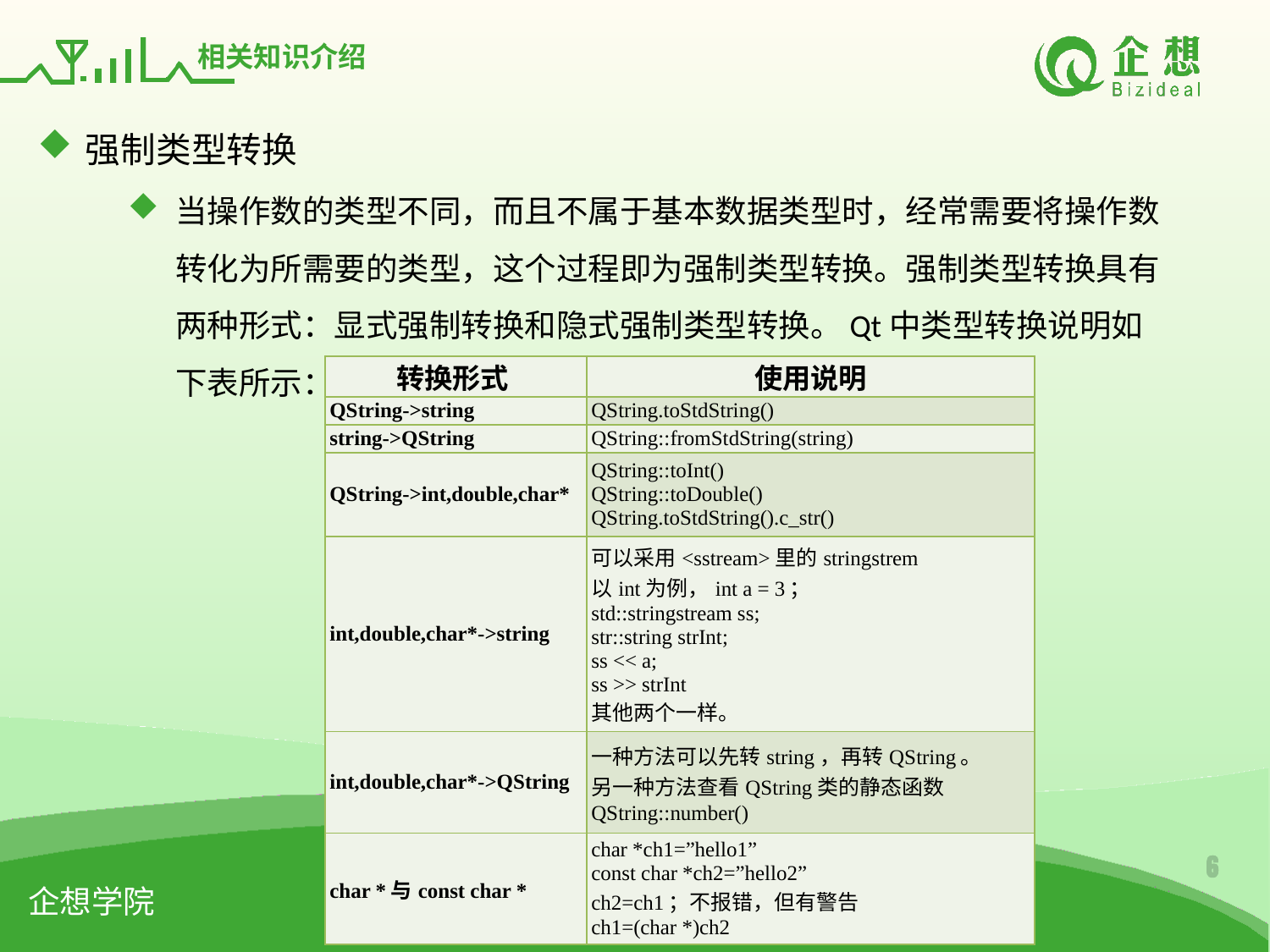

# 相关知识介绍
强制类型转换
当操作数的类型不同，而且不属于基本数据类型时，经常需要将操作数转化为所需要的类型，这个过程即为强制类型转换。强制类型转换具有两种形式：显式强制转换和隐式强制类型转换。Qt中类型转换说明如下表所示：
| 转换形式 | 使用说明 |
| --- | --- |
| QString->string | QString.toStdString() |
| string->QString | QString::fromStdString(string) |
| QString->int,double,char\* | QString::toInt() QString::toDouble() QString.toStdString().c\_str() |
| int,double,char\*->string | 可以采用<sstream>里的stringstrem 以int为例，int a = 3； std::stringstream ss; str::string strInt; ss << a; ss >> strInt 其他两个一样。 |
| int,double,char\*->QString | 一种方法可以先转string，再转QString。 另一种方法查看QString类的静态函数QString::number() |
| char \*与const char \* | char \*ch1=”hello1” const char \*ch2=”hello2” ch2=ch1；不报错，但有警告 ch1=(char \*)ch2 |
6